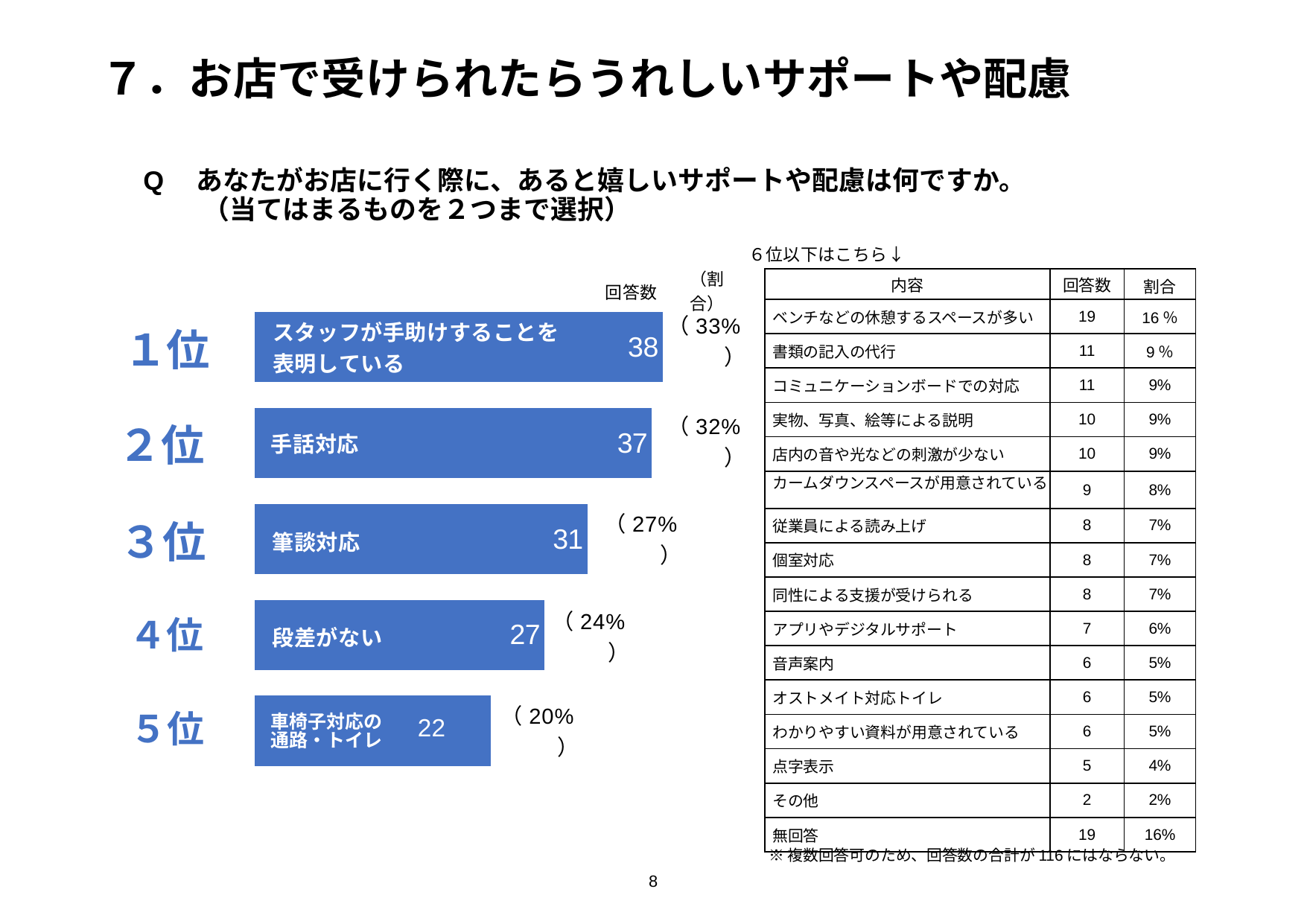

# ７．お店で受けられたらうれしいサポートや配慮
Q　あなたがお店に行く際に、あると嬉しいサポートや配慮は何ですか。
　　 （当てはまるものを２つまで選択）

### Chart

| Category |  |
|---|---|
| 車椅子対応の通路・トイレ | 22.0 |
| 段差がない | 27.0 |
| 筆談対応 | 31.0 |
| 手話対応 | 37.0 |
| スタッフが手助けすることを表明している | 38.0 |
| 内容 | 回答数 | 割合 |
| --- | --- | --- |
| ベンチなどの休憩するスペースが多い | 19 | 16％ |
| 書類の記入の代行 | 11 | 9％ |
| コミュニケーションボードでの対応 | 11 | 9% |
| 実物、写真、絵等による説明 | 10 | 9% |
| 店内の音や光などの刺激が少ない | 10 | 9% |
| カームダウンスペースが用意されている | 9 | 8% |
| 従業員による読み上げ | 8 | 7% |
| 個室対応 | 8 | 7% |
| 同性による支援が受けられる | 8 | 7% |
| アプリやデジタルサポート | 7 | 6% |
| 音声案内 | 6 | 5% |
| オストメイト対応トイレ | 6 | 5% |
| わかりやすい資料が用意されている | 6 | 5% |
| 点字表示 | 5 | 4% |
| その他 | 2 | 2% |
| 無回答 | 19 | 16% |
※複数回答可のため、回答数の合計が116にはならない。
8